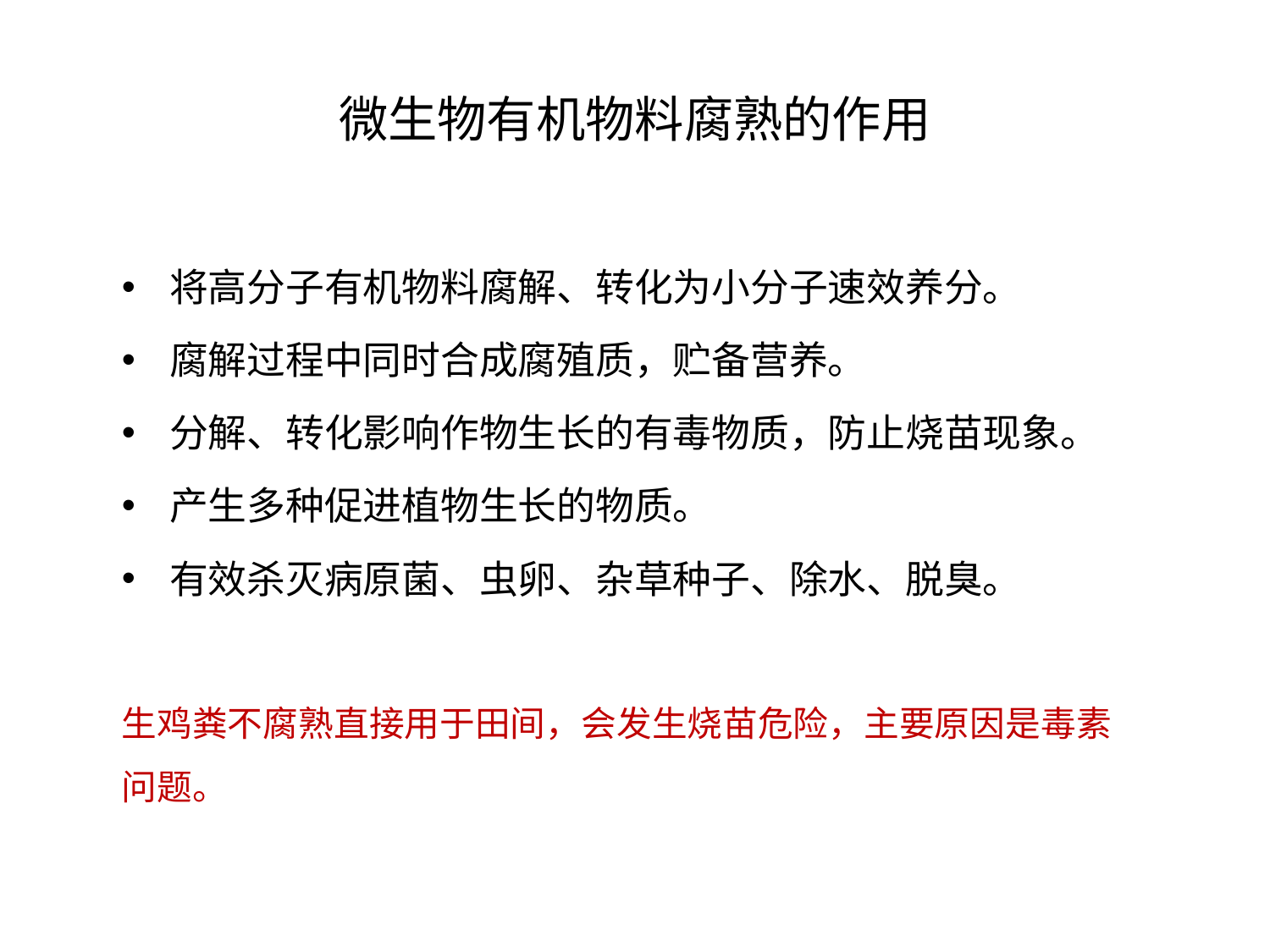

微生物有机物料腐熟的作用
将高分子有机物料腐解、转化为小分子速效养分。
腐解过程中同时合成腐殖质，贮备营养。
分解、转化影响作物生长的有毒物质，防止烧苗现象。
产生多种促进植物生长的物质。
有效杀灭病原菌、虫卵、杂草种子、除水、脱臭。
生鸡粪不腐熟直接用于田间，会发生烧苗危险，主要原因是毒素问题。